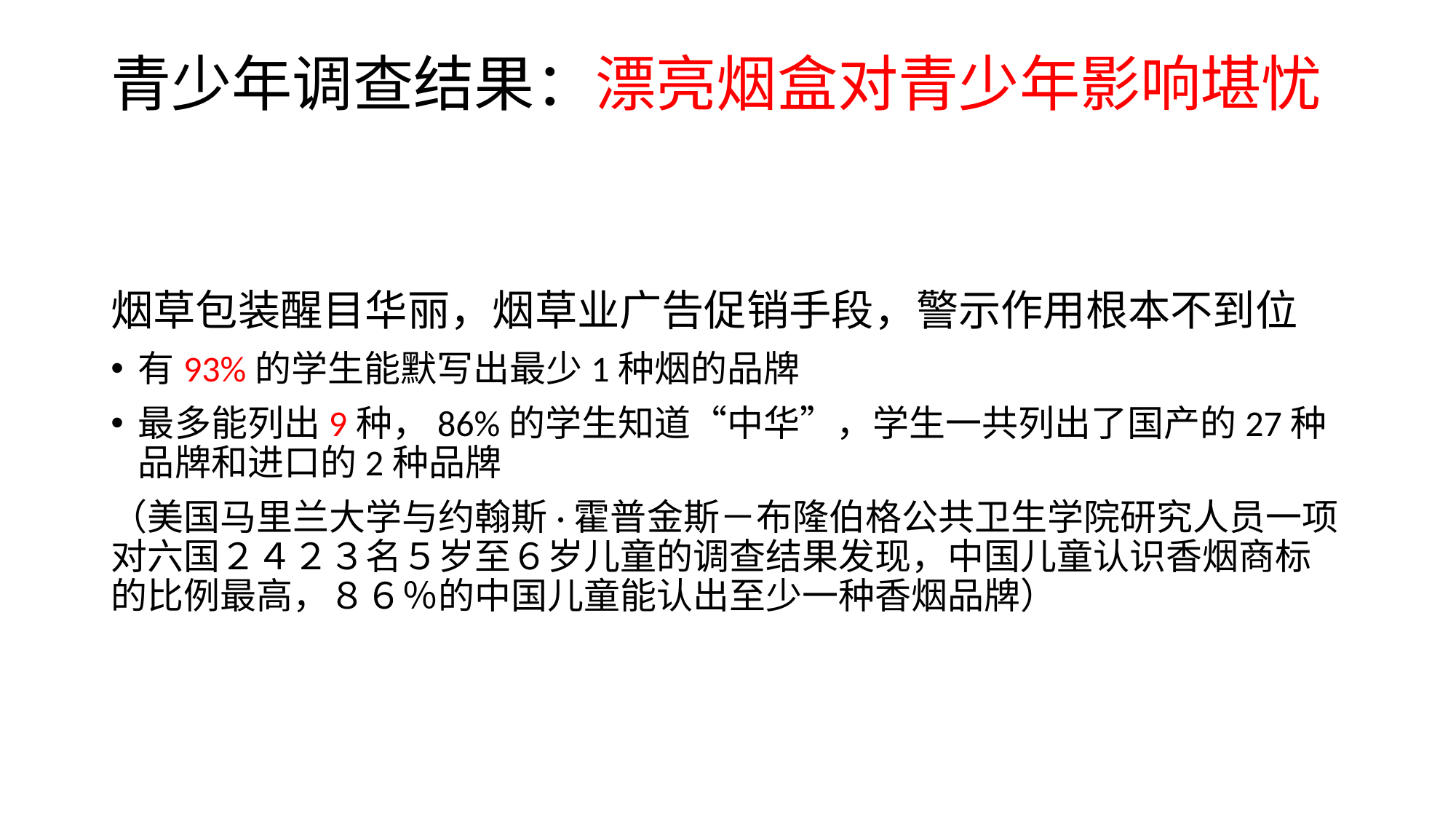

# 青少年调查结果：漂亮烟盒对青少年影响堪忧

烟草包装醒目华丽，烟草业广告促销手段，警示作用根本不到位
有93%的学生能默写出最少1种烟的品牌
最多能列出9种，86%的学生知道“中华”，学生一共列出了国产的27种品牌和进口的2种品牌
（美国马里兰大学与约翰斯·霍普金斯－布隆伯格公共卫生学院研究人员一项对六国２４２３名５岁至６岁儿童的调查结果发现，中国儿童认识香烟商标的比例最高，８６％的中国儿童能认出至少一种香烟品牌）